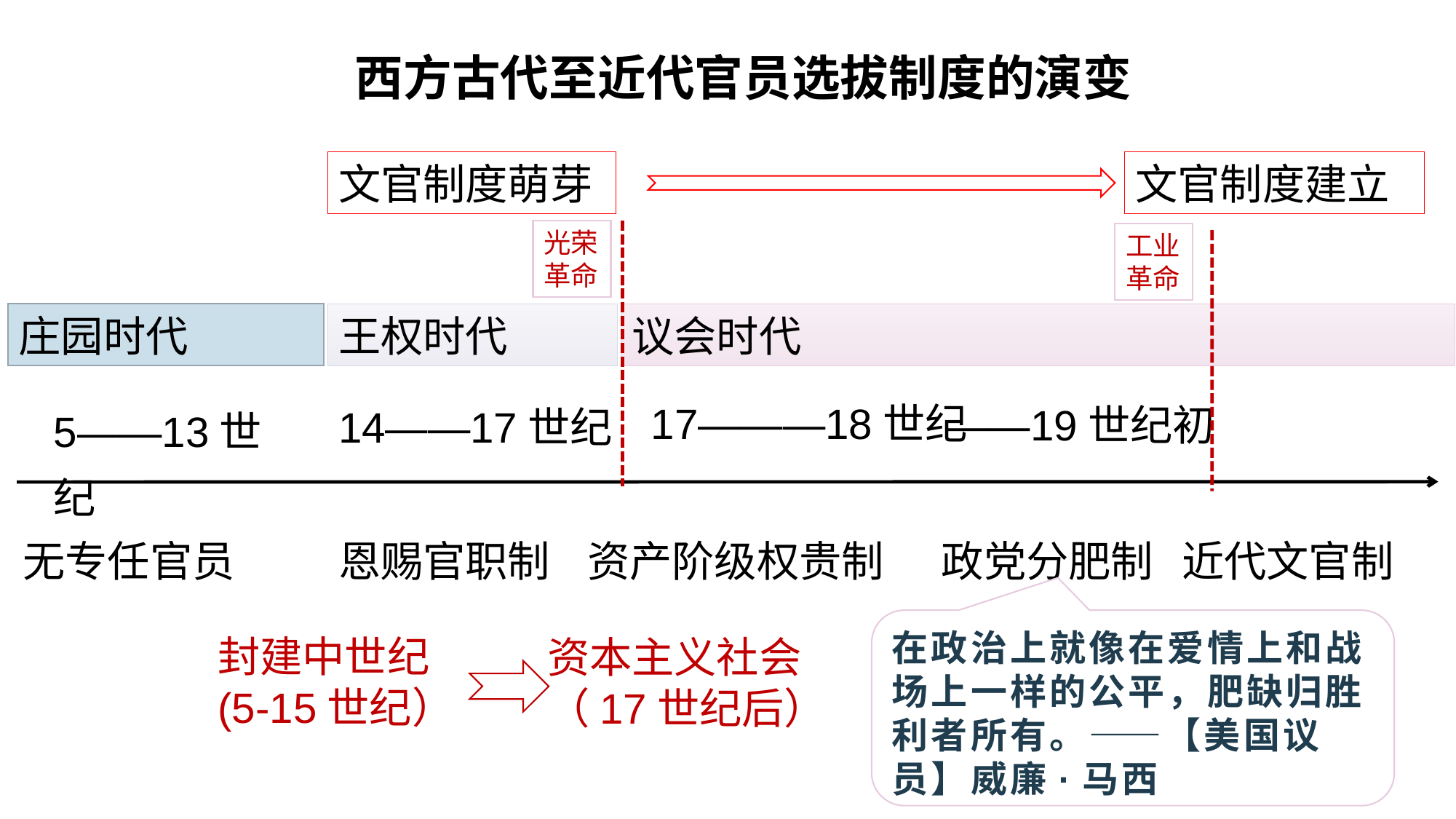

西方古代至近代官员选拔制度的演变
文官制度萌芽
文官制度建立

光荣革命
工业革命
议会时代
资产阶级权贵制
庄园时代
5——13世纪
14——17世纪
王权时代
恩赐官职制
17———18世纪
——19世纪初
无专任官员
  政党分肥制   近代文官制
在政治上就像在爱情上和战场上一样的公平，肥缺归胜利者所有。——【美国议员】威廉·马西
封建中世纪
(5-15世纪）
资本主义社会
（17世纪后）